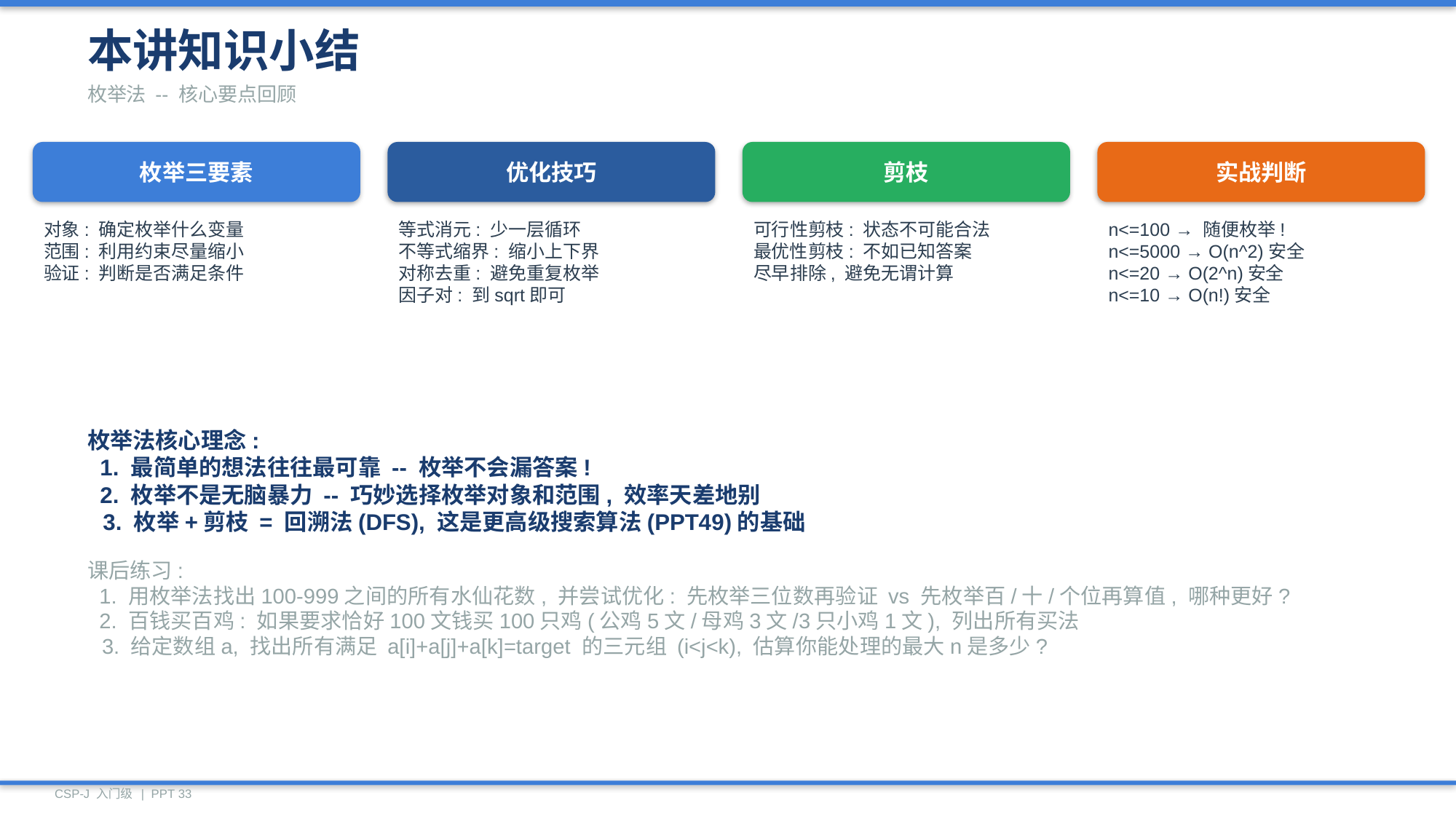

本讲知识小结
枚举法 -- 核心要点回顾
枚举三要素
优化技巧
剪枝
实战判断
对象: 确定枚举什么变量
范围: 利用约束尽量缩小
验证: 判断是否满足条件
等式消元: 少一层循环
不等式缩界: 缩小上下界
对称去重: 避免重复枚举
因子对: 到sqrt即可
可行性剪枝: 状态不可能合法
最优性剪枝: 不如已知答案
尽早排除, 避免无谓计算
n<=100 → 随便枚举!
n<=5000 → O(n^2)安全
n<=20 → O(2^n)安全
n<=10 → O(n!)安全
枚举法核心理念:
  1. 最简单的想法往往最可靠 -- 枚举不会漏答案!
  2. 枚举不是无脑暴力 -- 巧妙选择枚举对象和范围, 效率天差地别
  3. 枚举+剪枝 = 回溯法(DFS), 这是更高级搜索算法(PPT49)的基础
课后练习:
  1. 用枚举法找出100-999之间的所有水仙花数, 并尝试优化: 先枚举三位数再验证 vs 先枚举百/十/个位再算值, 哪种更好?
  2. 百钱买百鸡: 如果要求恰好100文钱买100只鸡(公鸡5文/母鸡3文/3只小鸡1文), 列出所有买法
  3. 给定数组a, 找出所有满足 a[i]+a[j]+a[k]=target 的三元组 (i<j<k), 估算你能处理的最大n是多少?

CSP-J 入门级  |  PPT 33